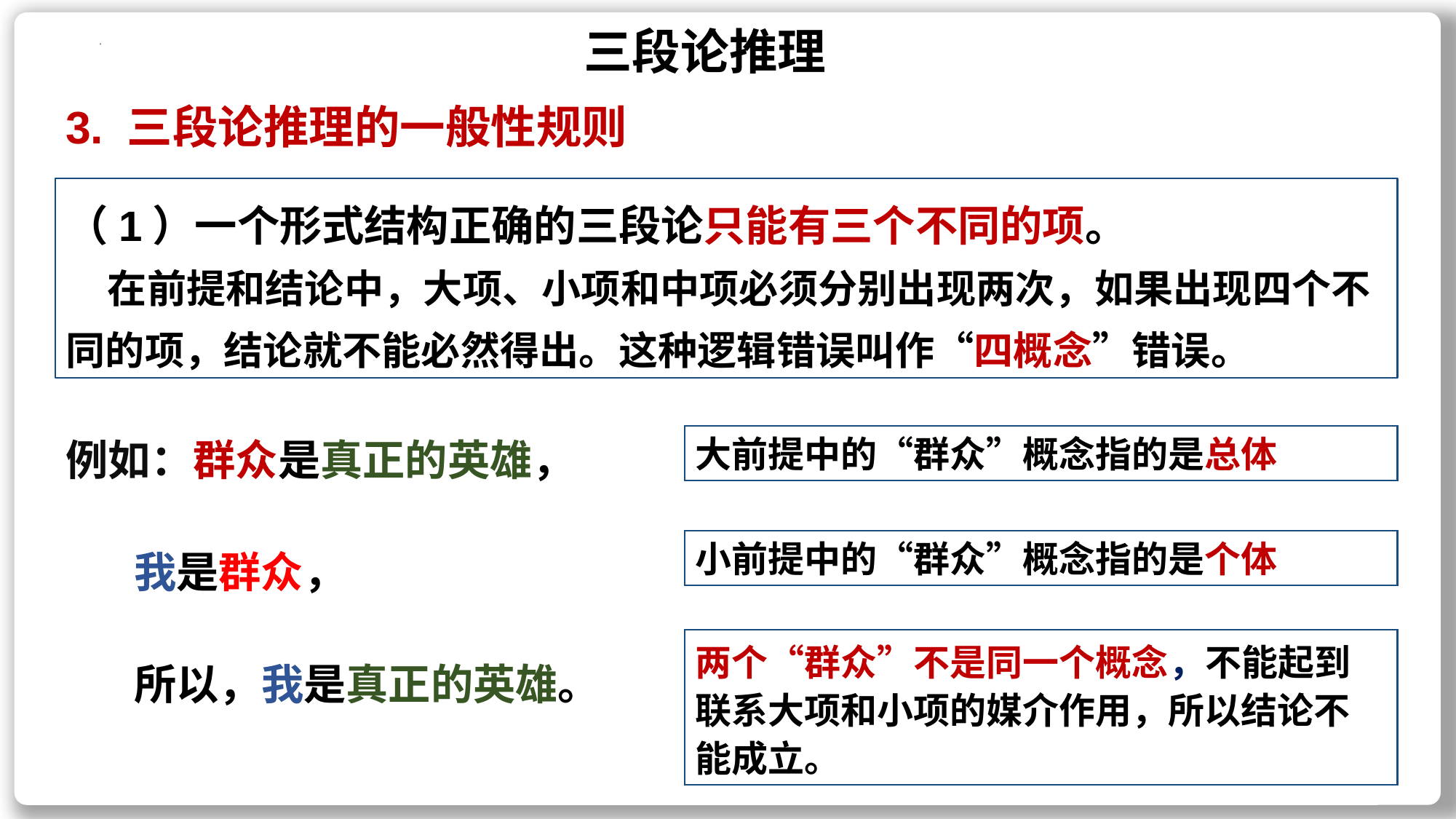

三段论推理
3. 三段论推理的一般性规则
（1）一个形式结构正确的三段论只能有三个不同的项。
    在前提和结论中，大项、小项和中项必须分别出现两次，如果出现四个不同的项，结论就不能必然得出。这种逻辑错误叫作“四概念”错误。
例如：群众是真正的英雄，
      我是群众，
      所以，我是真正的英雄。
大前提中的“群众”概念指的是总体
小前提中的“群众”概念指的是个体
两个“群众”不是同一个概念，不能起到联系大项和小项的媒介作用，所以结论不能成立。